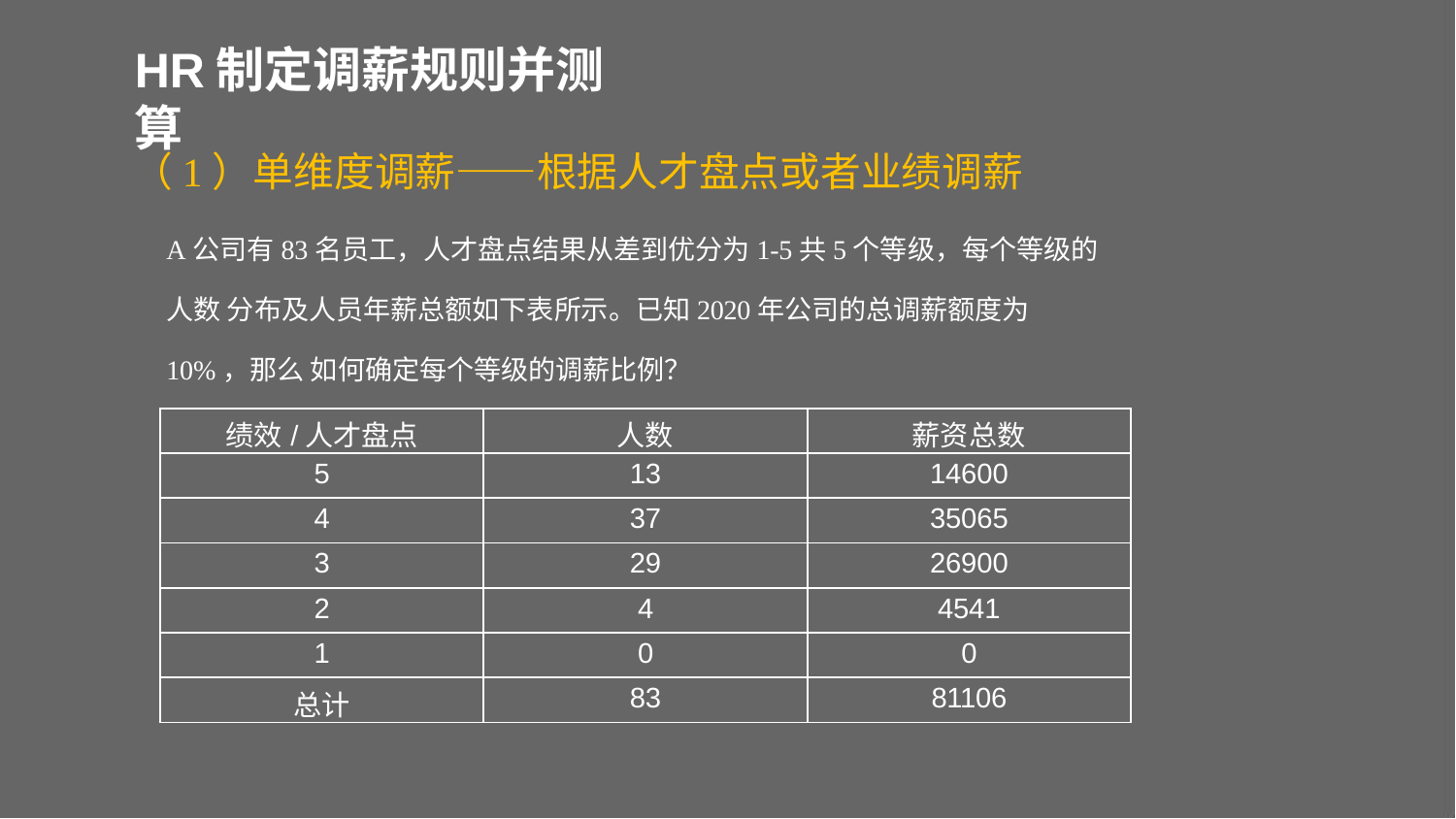

# HR制定调薪规则并测算
（1）单维度调薪——根据人才盘点或者业绩调薪
A公司有83名员工，人才盘点结果从差到优分为1-5共5个等级，每个等级的人数 分布及人员年薪总额如下表所示。已知2020年公司的总调薪额度为10%，那么 如何确定每个等级的调薪比例？
| 绩效/人才盘点 | 人数 | 薪资总数 |
| --- | --- | --- |
| 5 | 13 | 14600 |
| 4 | 37 | 35065 |
| 3 | 29 | 26900 |
| 2 | 4 | 4541 |
| 1 | 0 | 0 |
| 总计 | 83 | 81106 |